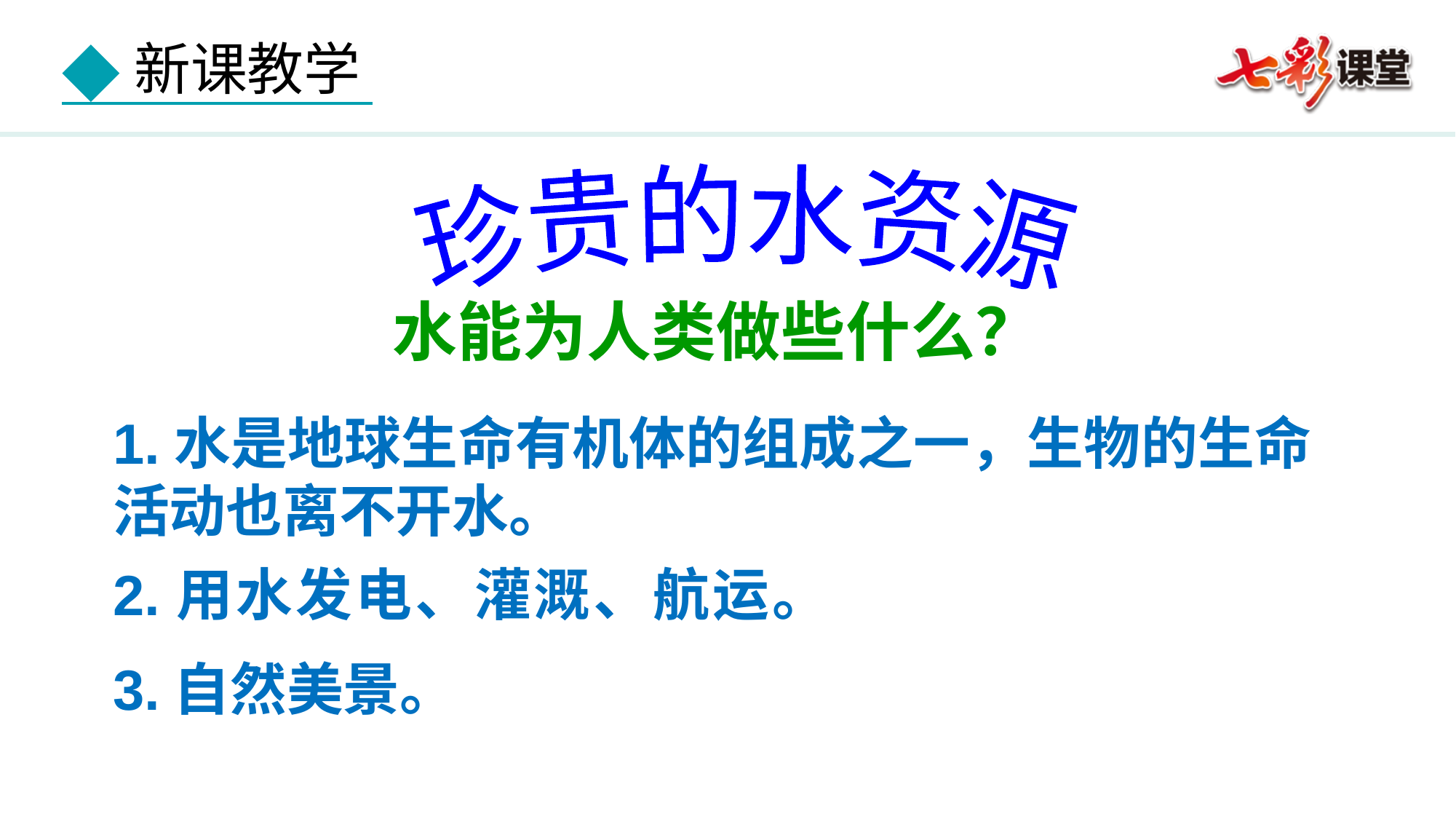

珍贵的水资源
水能为人类做些什么？
1.水是地球生命有机体的组成之一，生物的生命活动也离不开水。
2.用水发电、灌溉、航运。
3.自然美景。